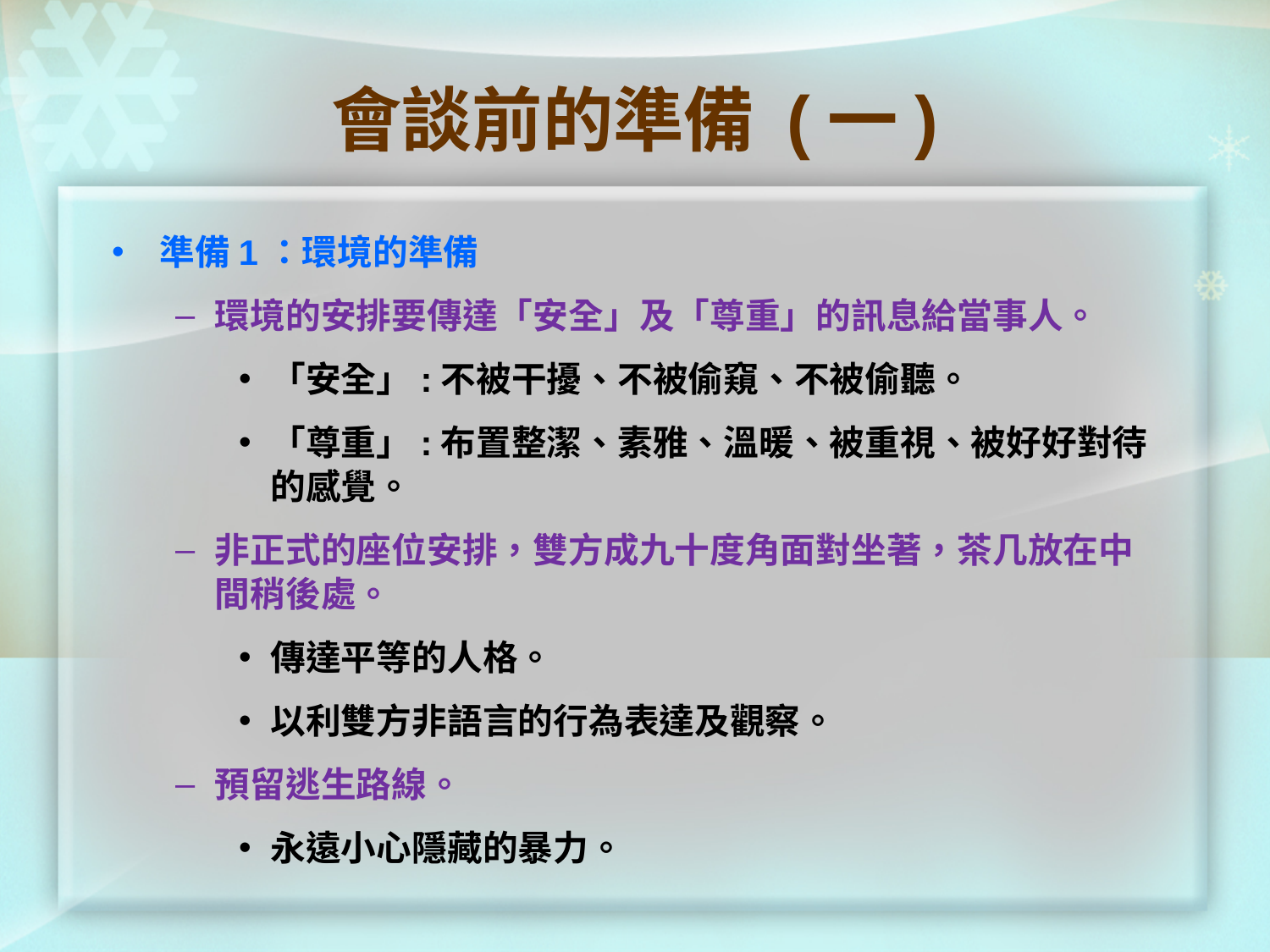

# 會談前的準備 (一)
準備1：環境的準備
環境的安排要傳達「安全」及「尊重」的訊息給當事人。
「安全」:不被干擾、不被偷窺、不被偷聽。
「尊重」:布置整潔、素雅、溫暖、被重視、被好好對待的感覺。
非正式的座位安排，雙方成九十度角面對坐著，茶几放在中間稍後處。
傳達平等的人格。
以利雙方非語言的行為表達及觀察。
預留逃生路線。
永遠小心隱藏的暴力。